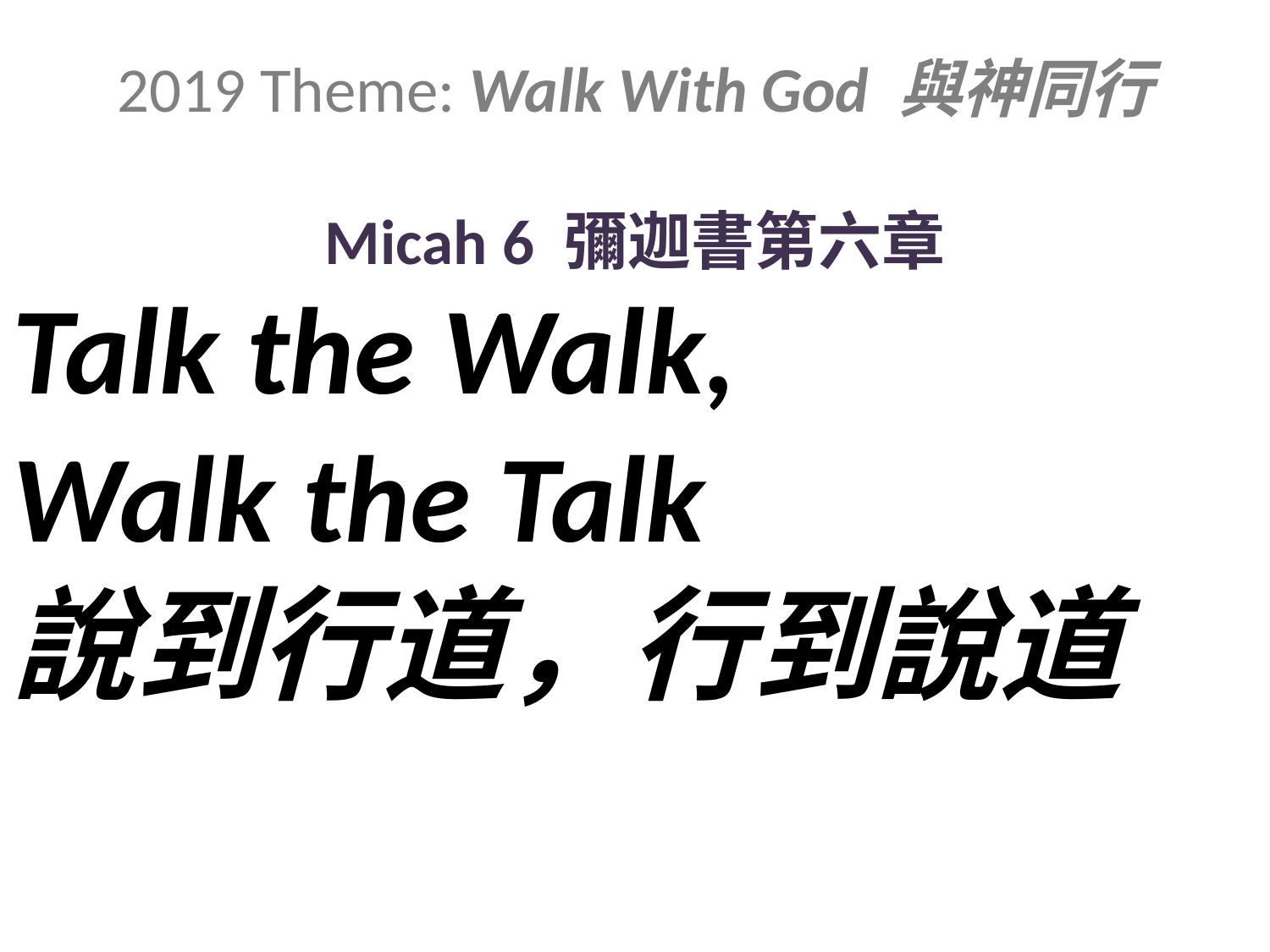

2019 Theme: Walk With God 與神同行

Micah 6 彌迦書第六章
Talk the Walk,
Walk the Talk
說到行道，行到說道